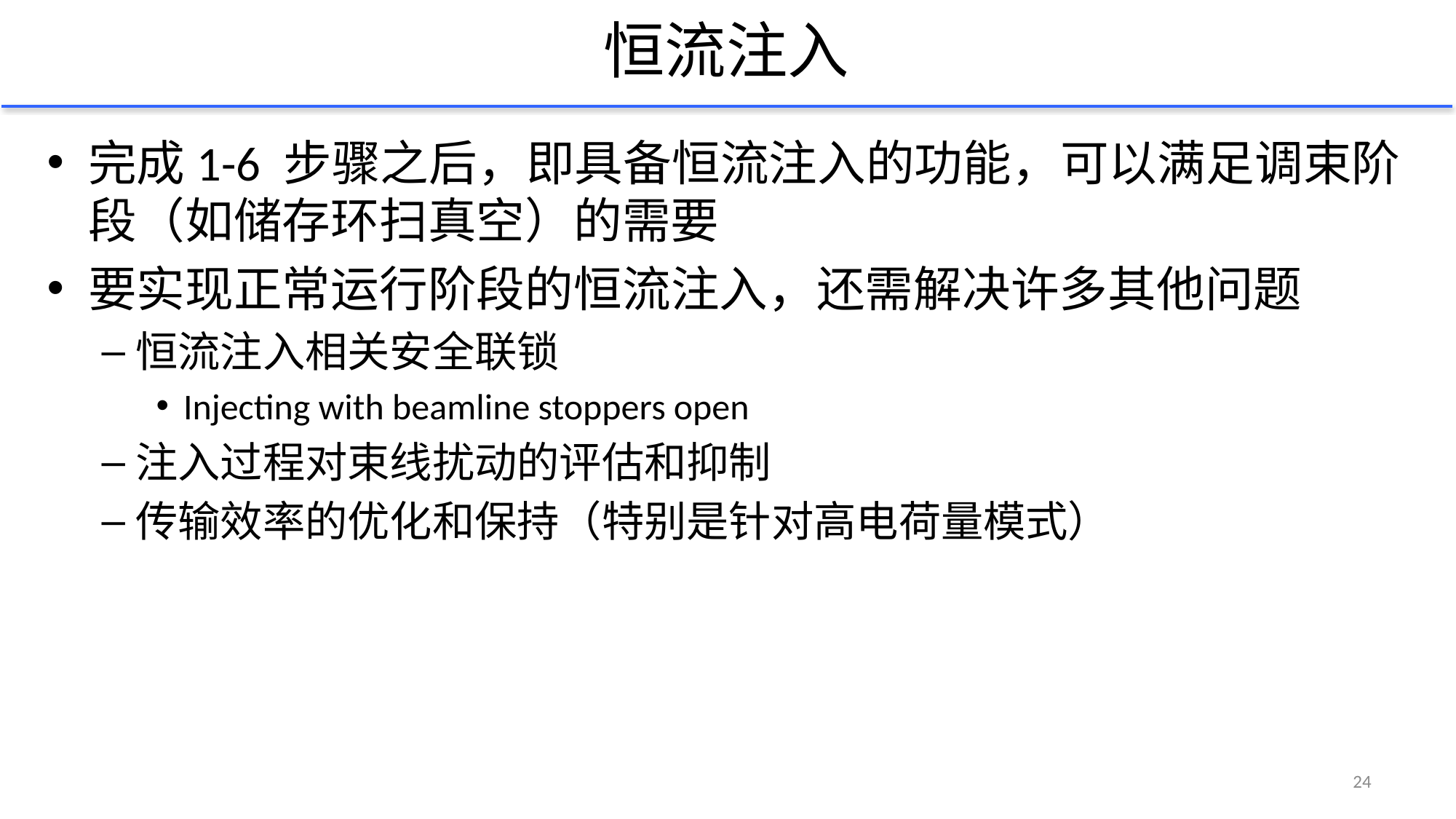

# 恒流注入
完成1-6 步骤之后，即具备恒流注入的功能，可以满足调束阶段（如储存环扫真空）的需要
要实现正常运行阶段的恒流注入，还需解决许多其他问题
恒流注入相关安全联锁
Injecting with beamline stoppers open
注入过程对束线扰动的评估和抑制
传输效率的优化和保持（特别是针对高电荷量模式）

24